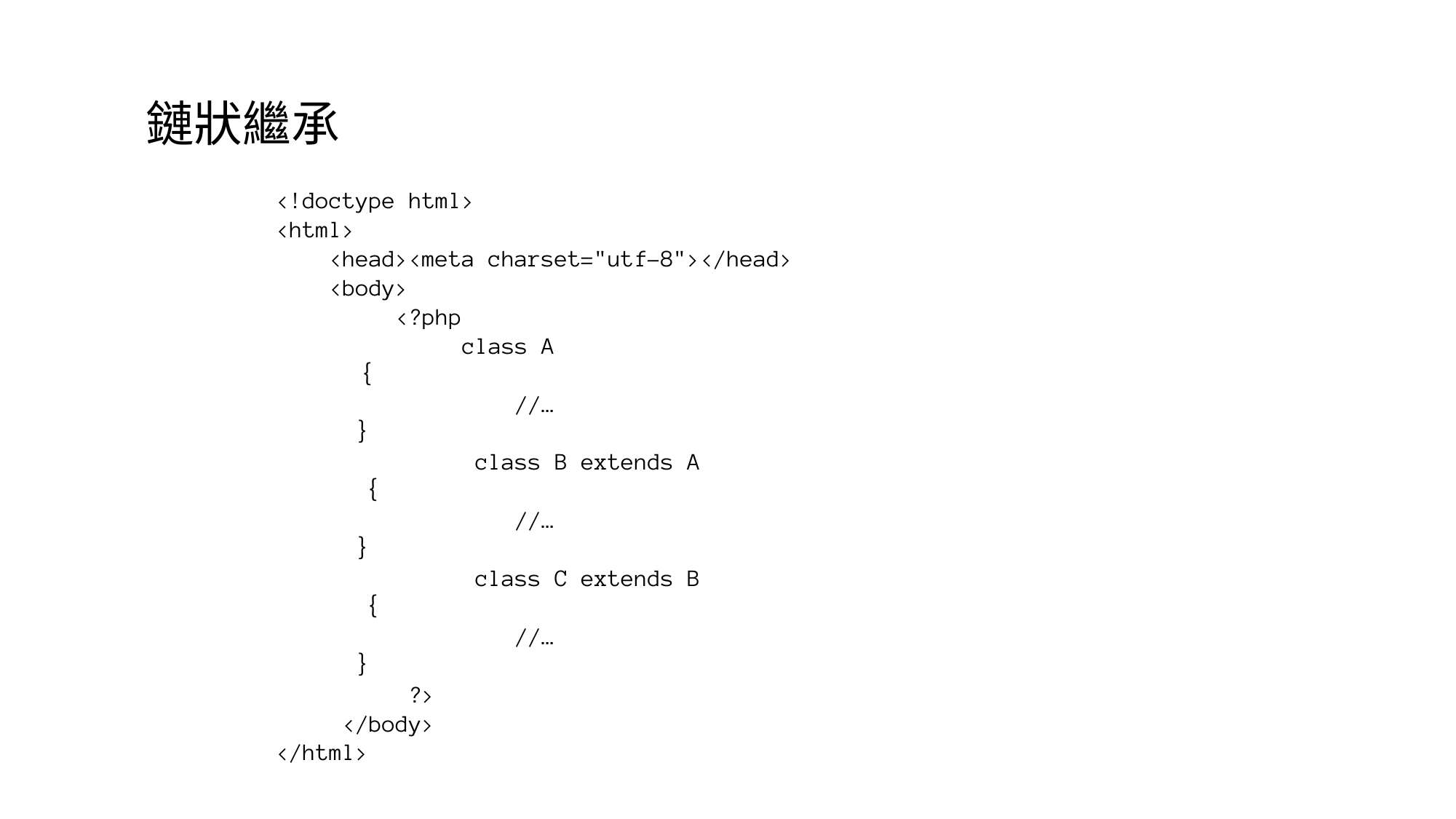

# 鏈狀繼承
<!doctype html>
<html>
    <head><meta charset="utf-8"></head>
    <body>
         <?php
              class A
            ｛
                  //…
              ｝
               class B extends A
             ｛
                  //…
              ｝
               class C extends B
             ｛
                  //…
              ｝
          ?>
     </body>
</html>

類別 A
箭頭表示繼承自

類別 B
箭頭表示繼承自

類別 C